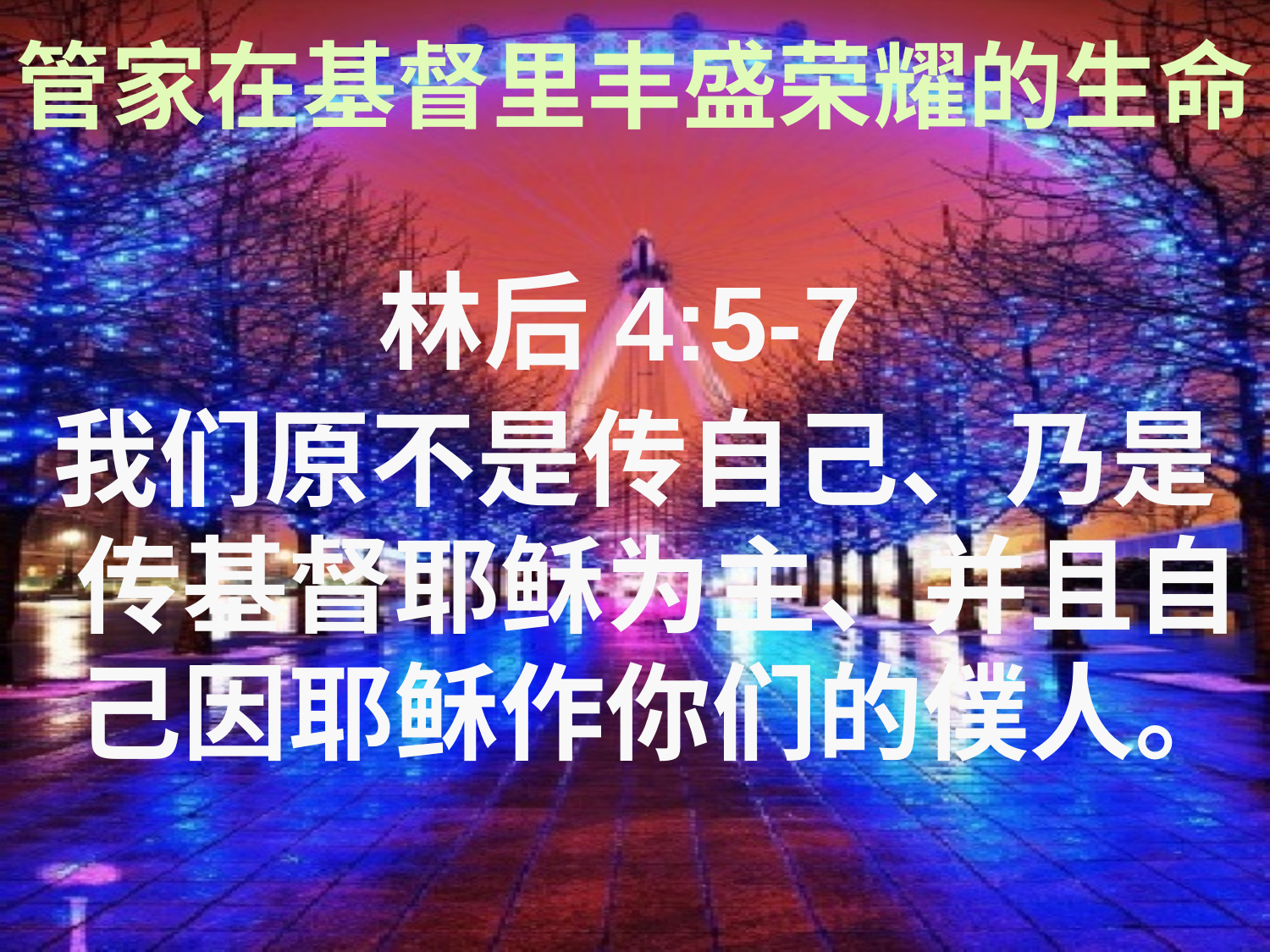

管家在基督里丰盛荣耀的生命
林后4:5-7
我们原不是传自己、乃是传基督耶稣为主、并且自己因耶稣作你们的僕人。